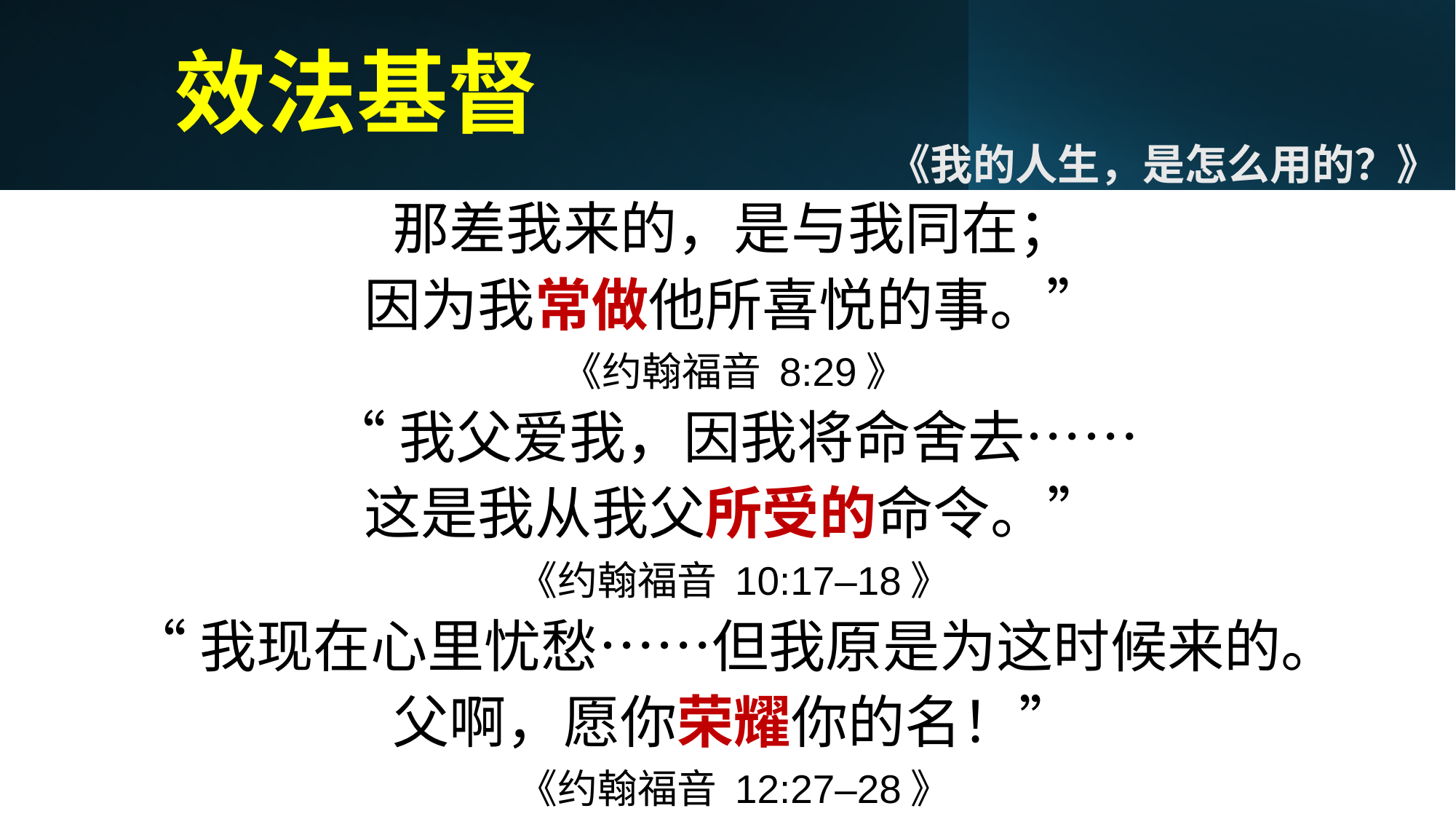

# 效法基督
《我的人生，是怎么用的？》
那差我来的，是与我同在；
因为我常做他所喜悦的事。”
《约翰福音 8:29》
“我父爱我，因我将命舍去……
这是我从我父所受的命令。”
《约翰福音 10:17–18》
“我现在心里忧愁……但我原是为这时候来的。
父啊，愿你荣耀你的名！”
《约翰福音 12:27–28》